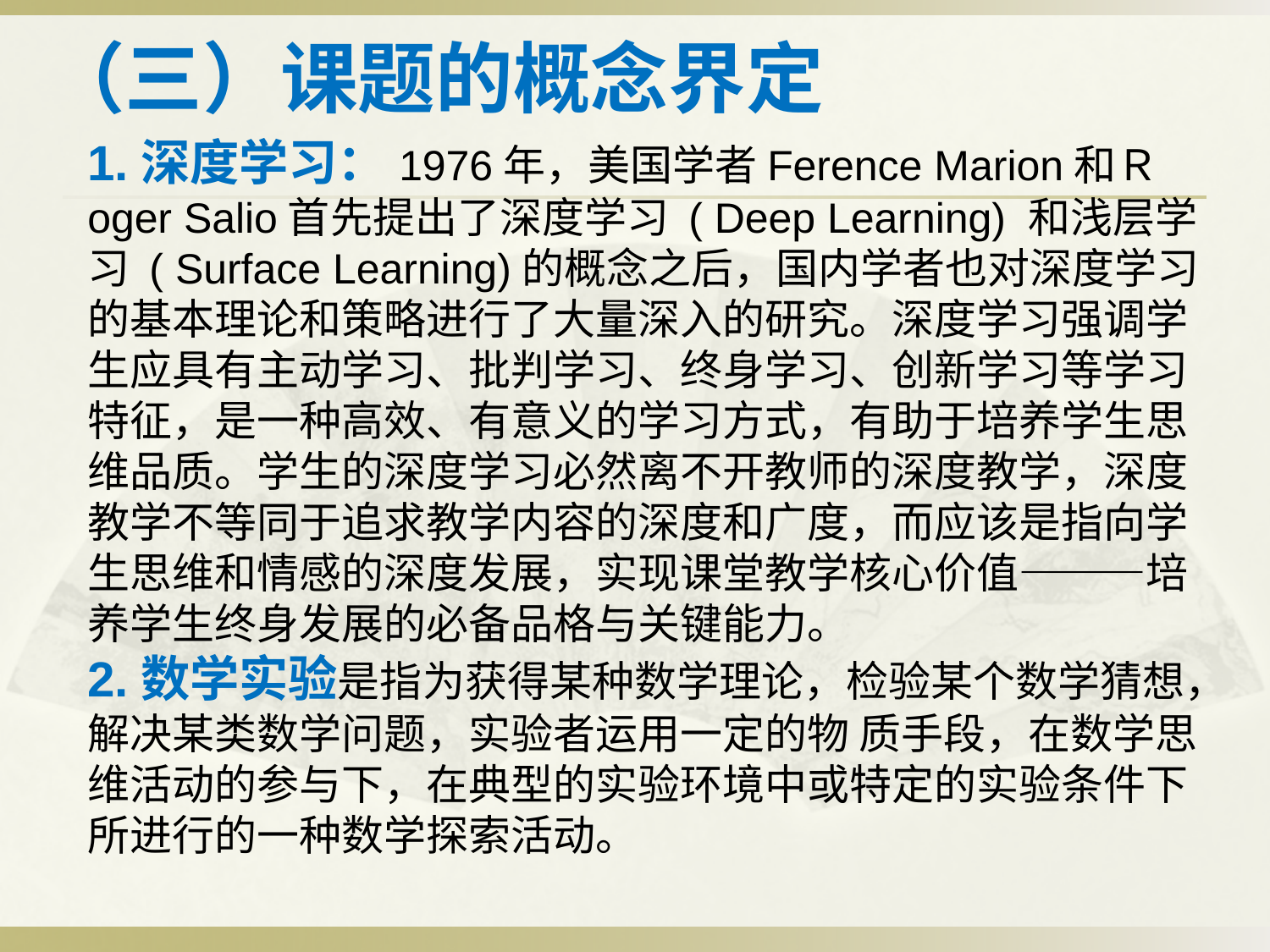

# （三）课题的概念界定
1.深度学习：1976年，美国学者Ference Marion和Ｒoger Salio首先提出了深度学习 ( Deep Learning) 和浅层学习 ( Surface Learning)的概念之后，国内学者也对深度学习的基本理论和策略进行了大量深入的研究。深度学习强调学生应具有主动学习、批判学习、终身学习、创新学习等学习特征，是一种高效、有意义的学习方式，有助于培养学生思维品质。学生的深度学习必然离不开教师的深度教学，深度教学不等同于追求教学内容的深度和广度，而应该是指向学生思维和情感的深度发展，实现课堂教学核心价值———培养学生终身发展的必备品格与关键能力。
2.数学实验是指为获得某种数学理论，检验某个数学猜想，解决某类数学问题，实验者运用一定的物 质手段，在数学思维活动的参与下，在典型的实验环境中或特定的实验条件下所进行的一种数学探索活动。